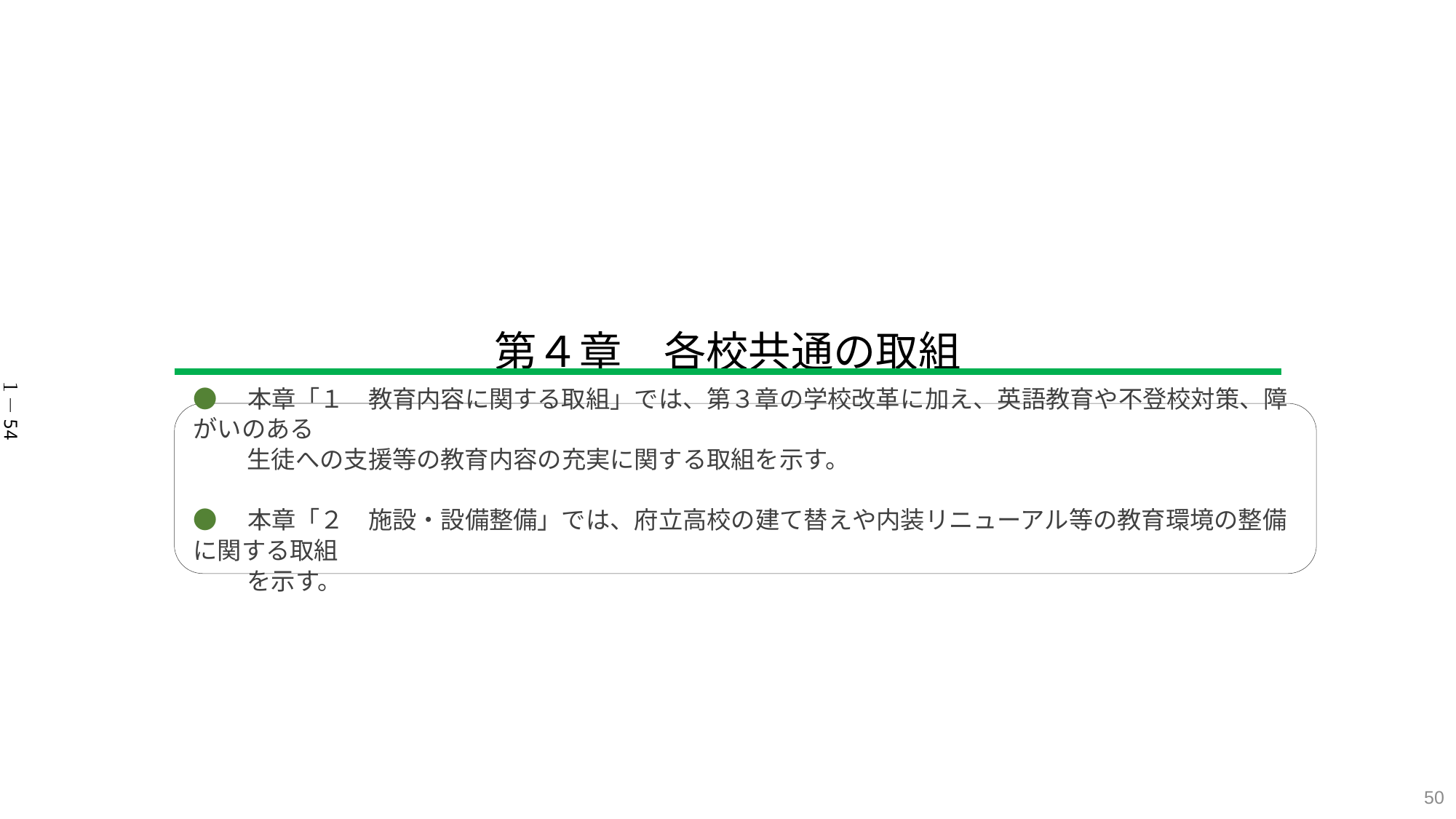

第４章　各校共通の取組
１－54
●　本章「１　教育内容に関する取組」では、第３章の学校改革に加え、英語教育や不登校対策、障がいのある
　　 生徒への支援等の教育内容の充実に関する取組を示す。

●　本章「２　施設・設備整備」では、府立高校の建て替えや内装リニューアル等の教育環境の整備に関する取組
　　 を示す。
50